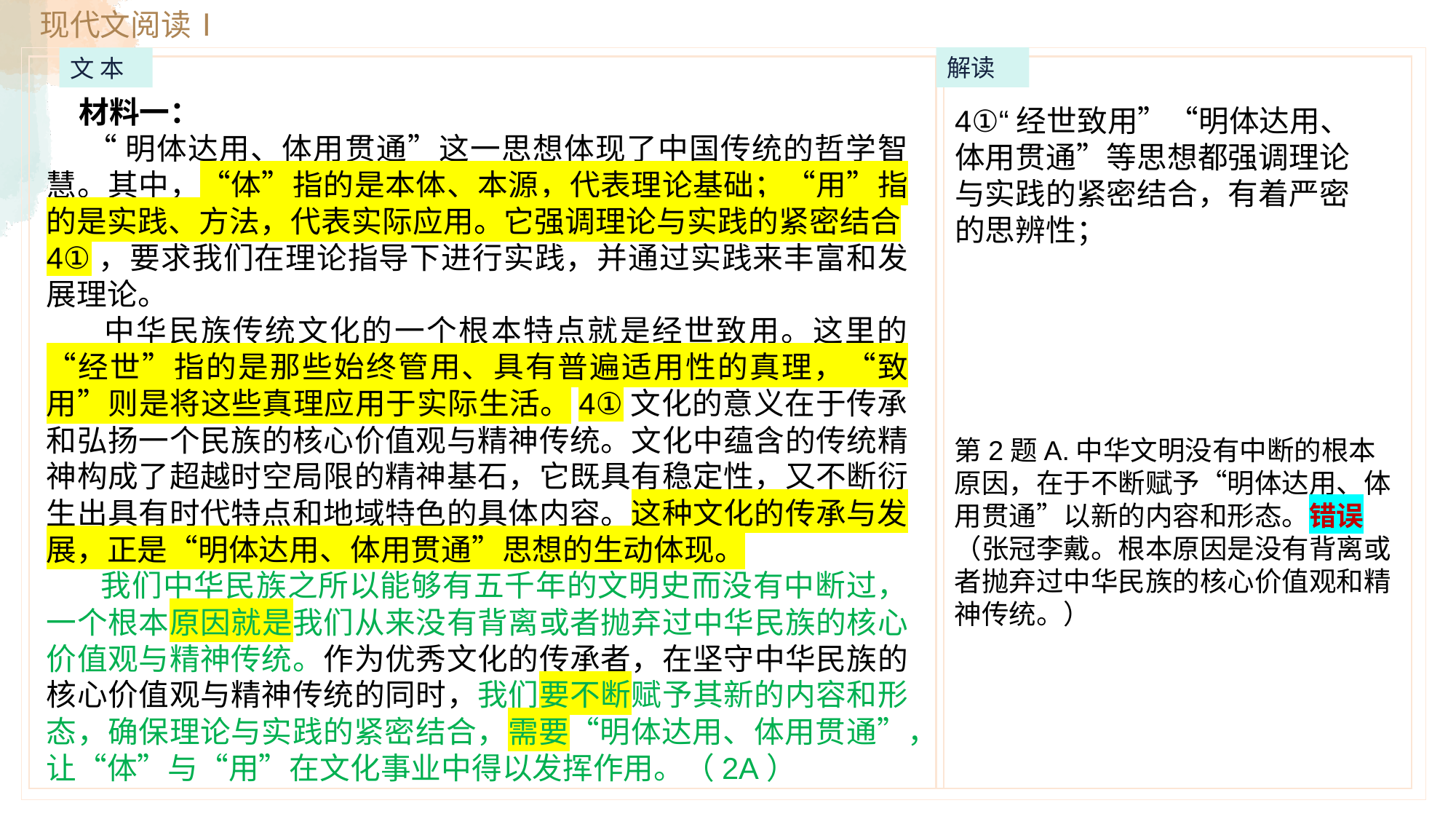

现代文阅读Ⅰ
解读

文 本

材料一：
 “明体达用、体用贯通”这一思想体现了中国传统的哲学智慧。其中，“体”指的是本体、本源，代表理论基础；“用”指的是实践、方法，代表实际应用。它强调理论与实践的紧密结合4①，要求我们在理论指导下进行实践，并通过实践来丰富和发展理论。
  中华民族传统文化的一个根本特点就是经世致用。这里的“经世”指的是那些始终管用、具有普遍适用性的真理，“致用”则是将这些真理应用于实际生活。4①文化的意义在于传承和弘扬一个民族的核心价值观与精神传统。文化中蕴含的传统精神构成了超越时空局限的精神基石，它既具有稳定性，又不断衍生出具有时代特点和地域特色的具体内容。这种文化的传承与发展，正是“明体达用、体用贯通”思想的生动体现。
  我们中华民族之所以能够有五千年的文明史而没有中断过，一个根本原因就是我们从来没有背离或者抛弃过中华民族的核心价值观与精神传统。作为优秀文化的传承者，在坚守中华民族的核心价值观与精神传统的同时，我们要不断赋予其新的内容和形态，确保理论与实践的紧密结合，需要“明体达用、体用贯通”，让“体”与“用”在文化事业中得以发挥作用。（2A）

4①“经世致用”“明体达用、体用贯通”等思想都强调理论与实践的紧密结合，有着严密的思辨性；
年度工作概述
您的内容打在这里，或者通过复制您的文本后，在此框中选择粘贴，并选择只保留文字，建议使用微软雅黑字体。您的内容打在这里，或者通过复制您的文本后，在此框中选择粘贴，并选择只保留文字，建议使用微软雅黑字体。
第2题A.中华文明没有中断的根本原因，在于不断赋予“明体达用、体用贯通”以新的内容和形态。错误
（张冠李戴。根本原因是没有背离或者抛弃过中华民族的核心价值观和精神传统。）